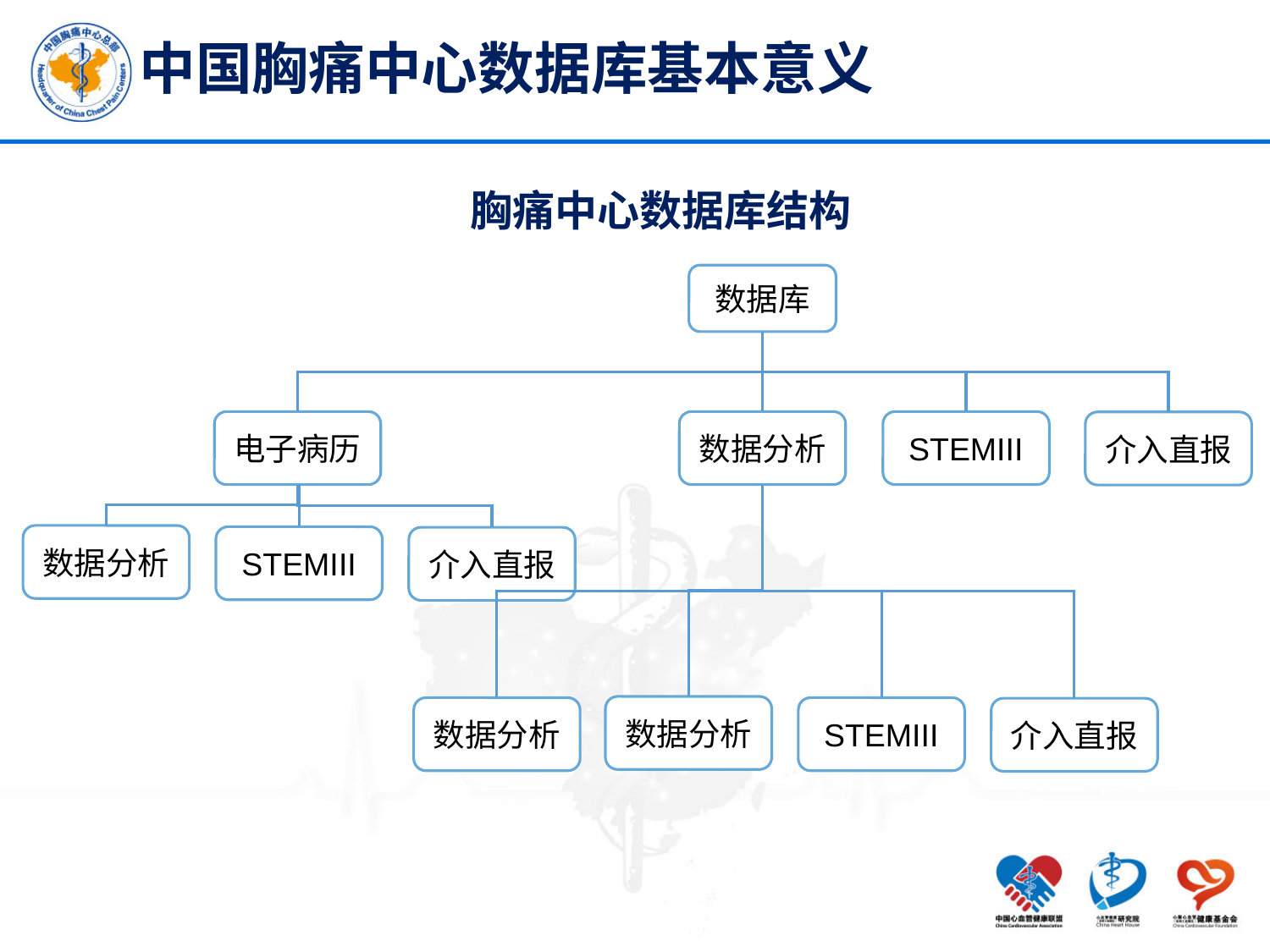

# 中国胸痛中心数据库基本意义
胸痛中心数据库结构

数据库
数据分析
电子病历
STEMIII
介入直报
数据分析
STEMIII
介入直报
数据分析
STEMIII
数据分析
介入直报